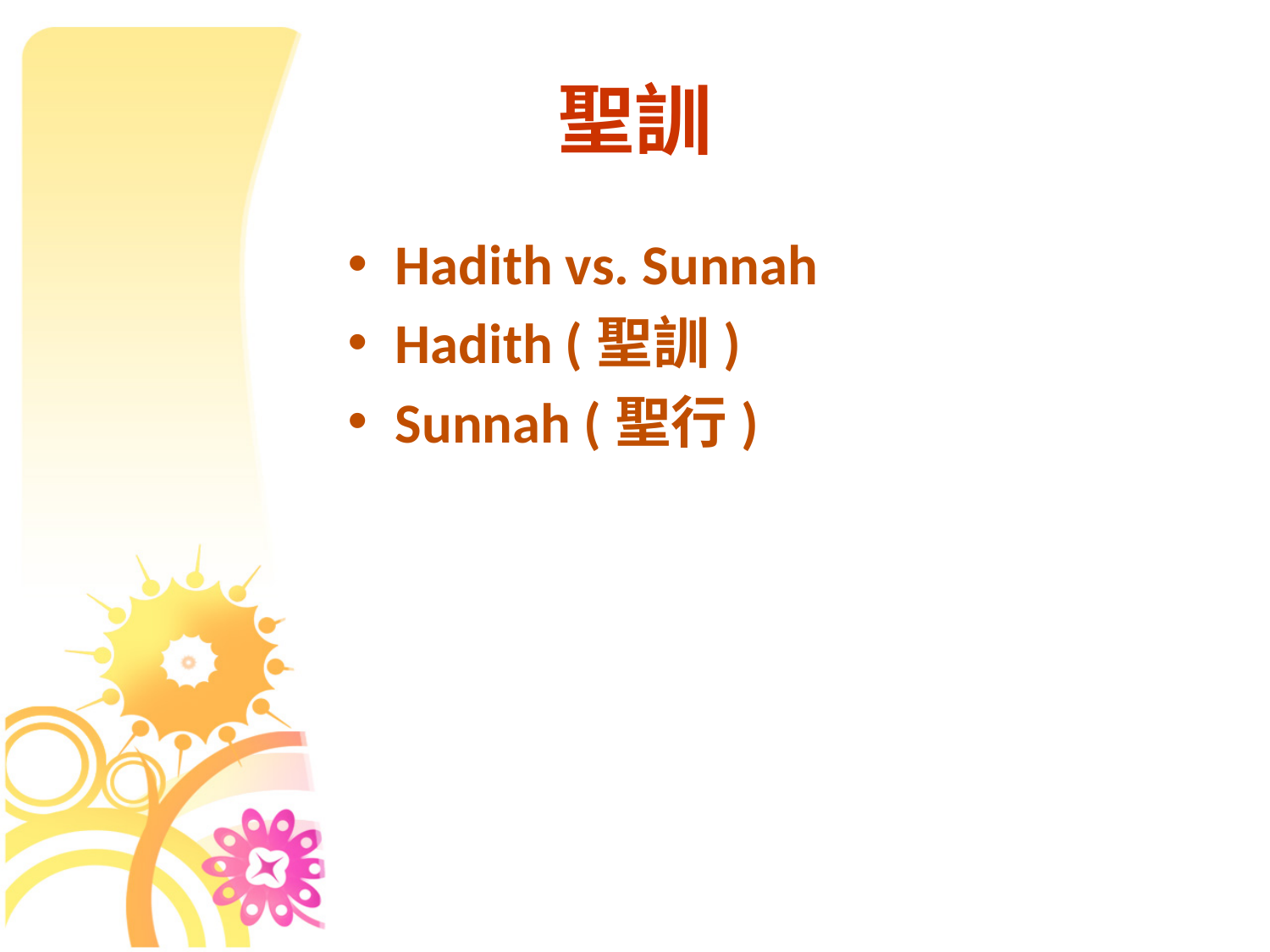

# 聖訓
Hadith vs. Sunnah
Hadith (聖訓)
Sunnah (聖行)